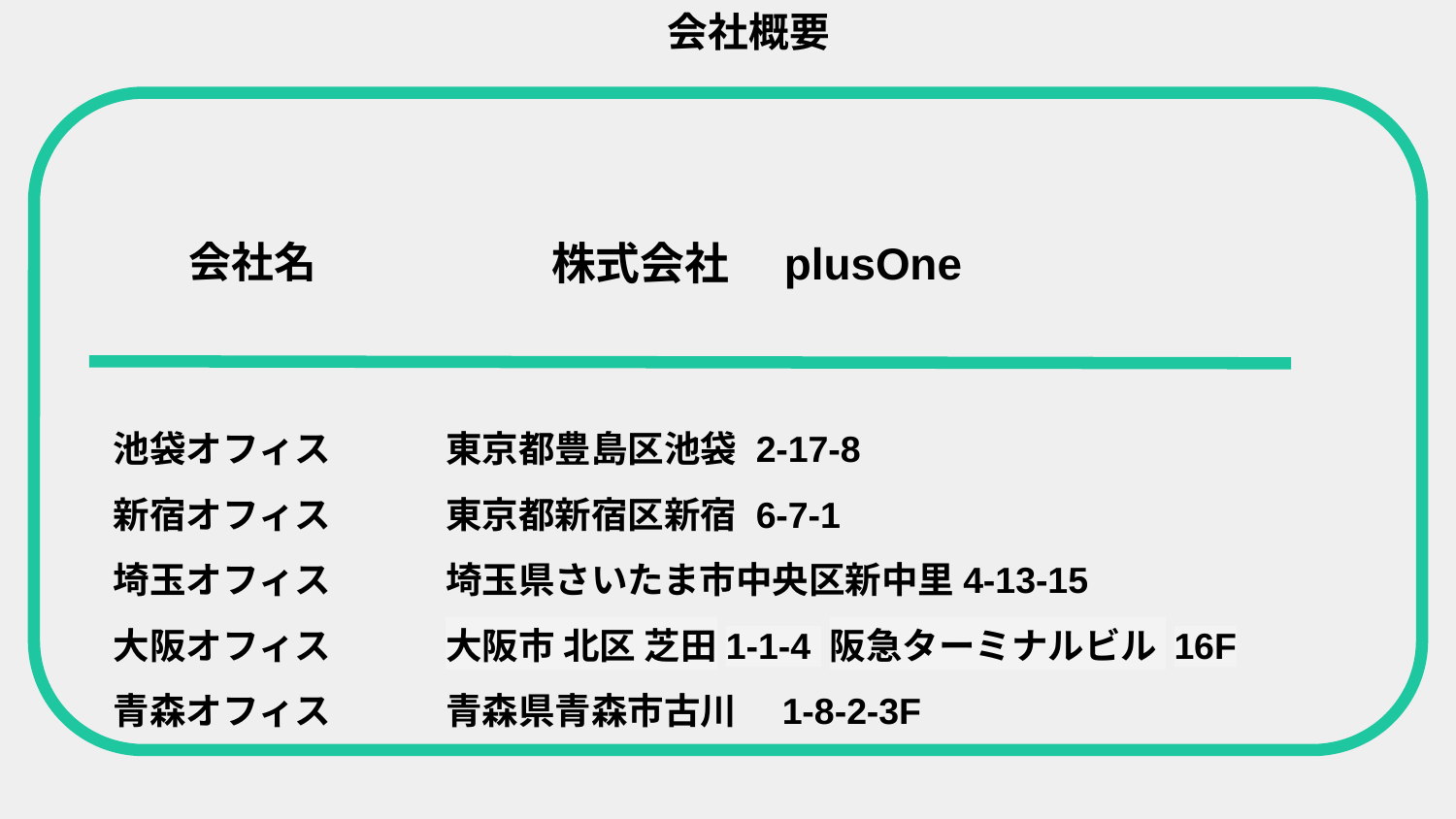

会社概要

会社名
株式会社　plusOne
池袋オフィス
新宿オフィス
埼玉オフィス
大阪オフィス
青森オフィス

東京都豊島区池袋 2-17-8
東京都新宿区新宿 6-7-1
埼玉県さいたま市中央区新中里4-13-15
大阪市 北区 芝田1-1-4 阪急ターミナルビル 16F
青森県青森市古川　1-8-2-3F